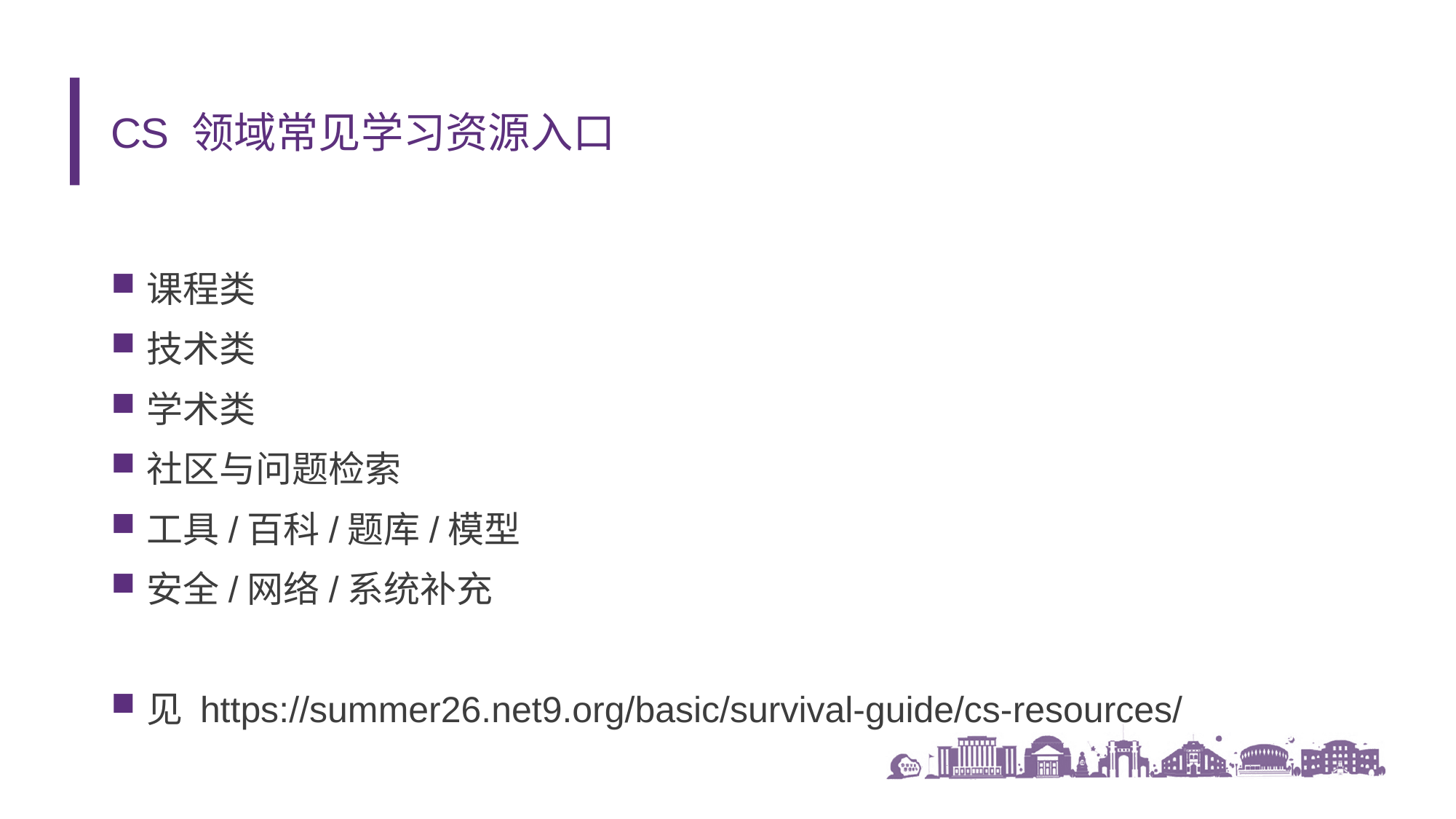

# CS 领域常见学习资源入口
课程类
技术类
学术类
社区与问题检索
工具/百科/题库/模型
安全/网络/系统补充

见 https://summer26.net9.org/basic/survival-guide/cs-resources/